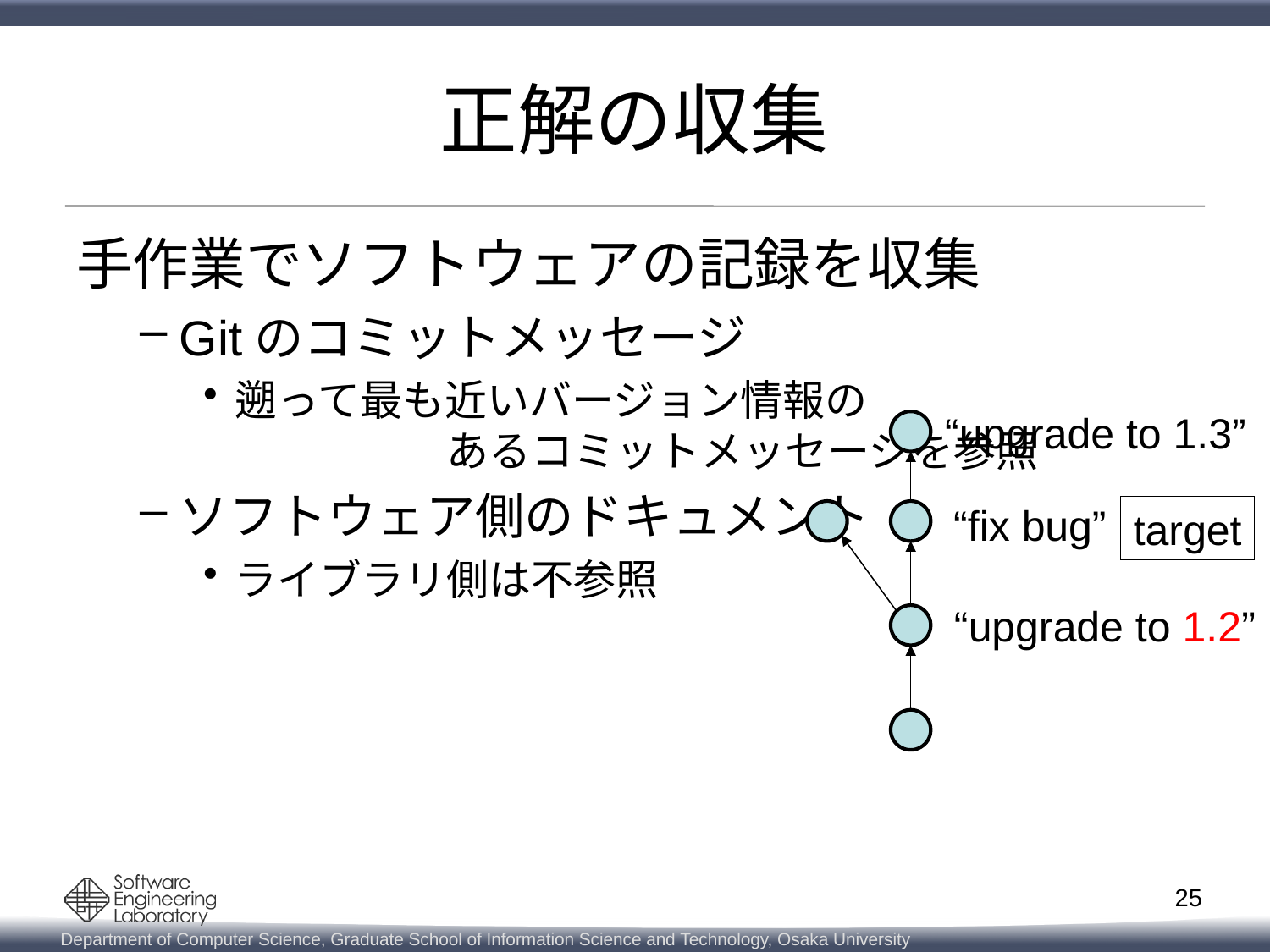

# 正解の収集
手作業でソフトウェアの記録を収集
Gitのコミットメッセージ
遡って最も近いバージョン情報の　　　　　　　　　　　　あるコミットメッセージを参照
ソフトウェア側のドキュメント
ライブラリ側は不参照
“upgrade to 1.3”

“fix bug”
target

“upgrade to 1.2”

25